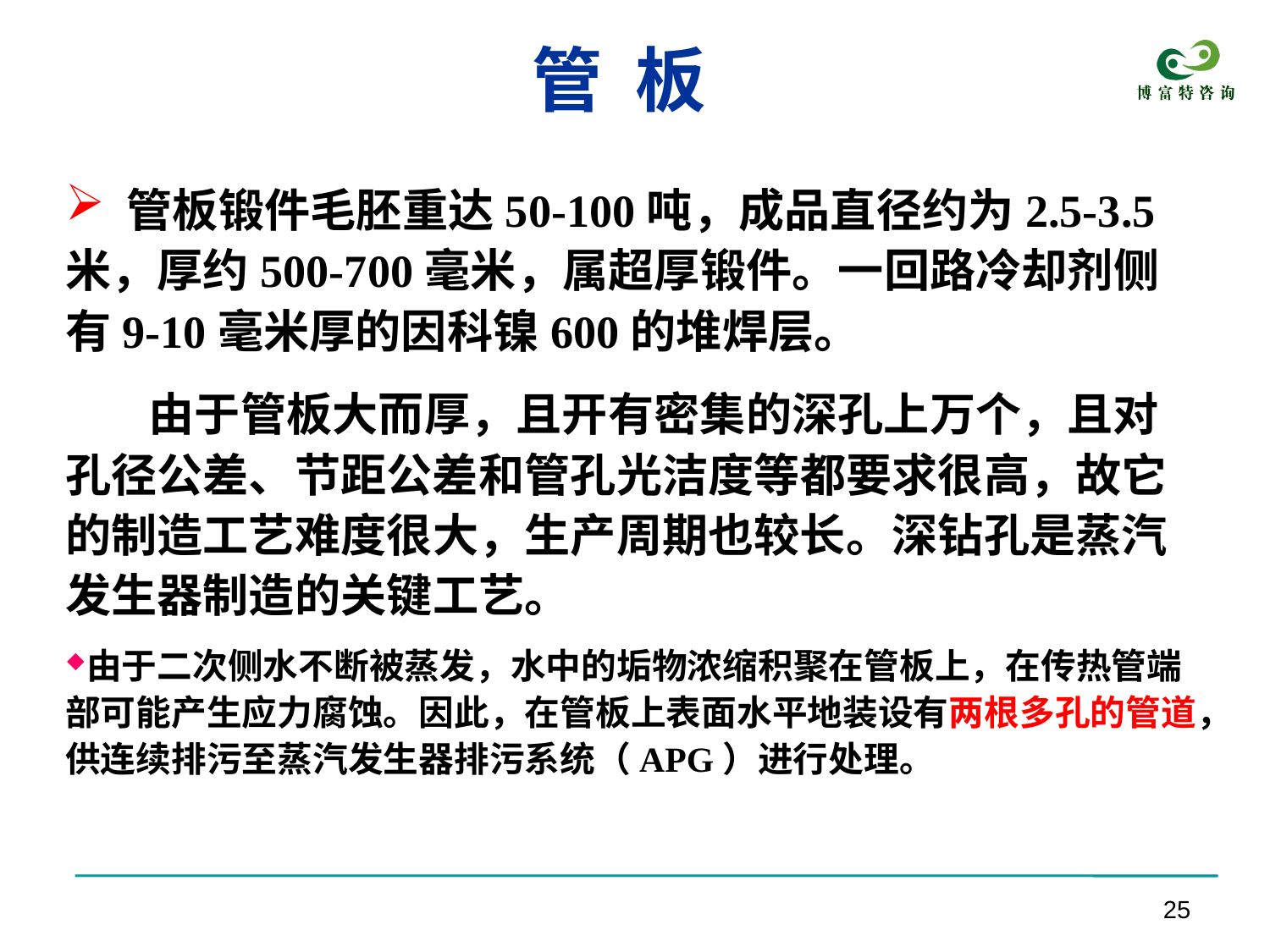

管  板
 管板锻件毛胚重达50-100吨，成品直径约为2.5-3.5米，厚约500-700毫米，属超厚锻件。一回路冷却剂侧有9-10毫米厚的因科镍600的堆焊层。
       由于管板大而厚，且开有密集的深孔上万个，且对孔径公差、节距公差和管孔光洁度等都要求很高，故它的制造工艺难度很大，生产周期也较长。深钻孔是蒸汽发生器制造的关键工艺。
由于二次侧水不断被蒸发，水中的垢物浓缩积聚在管板上，在传热管端部可能产生应力腐蚀。因此，在管板上表面水平地装设有两根多孔的管道，供连续排污至蒸汽发生器排污系统（APG）进行处理。